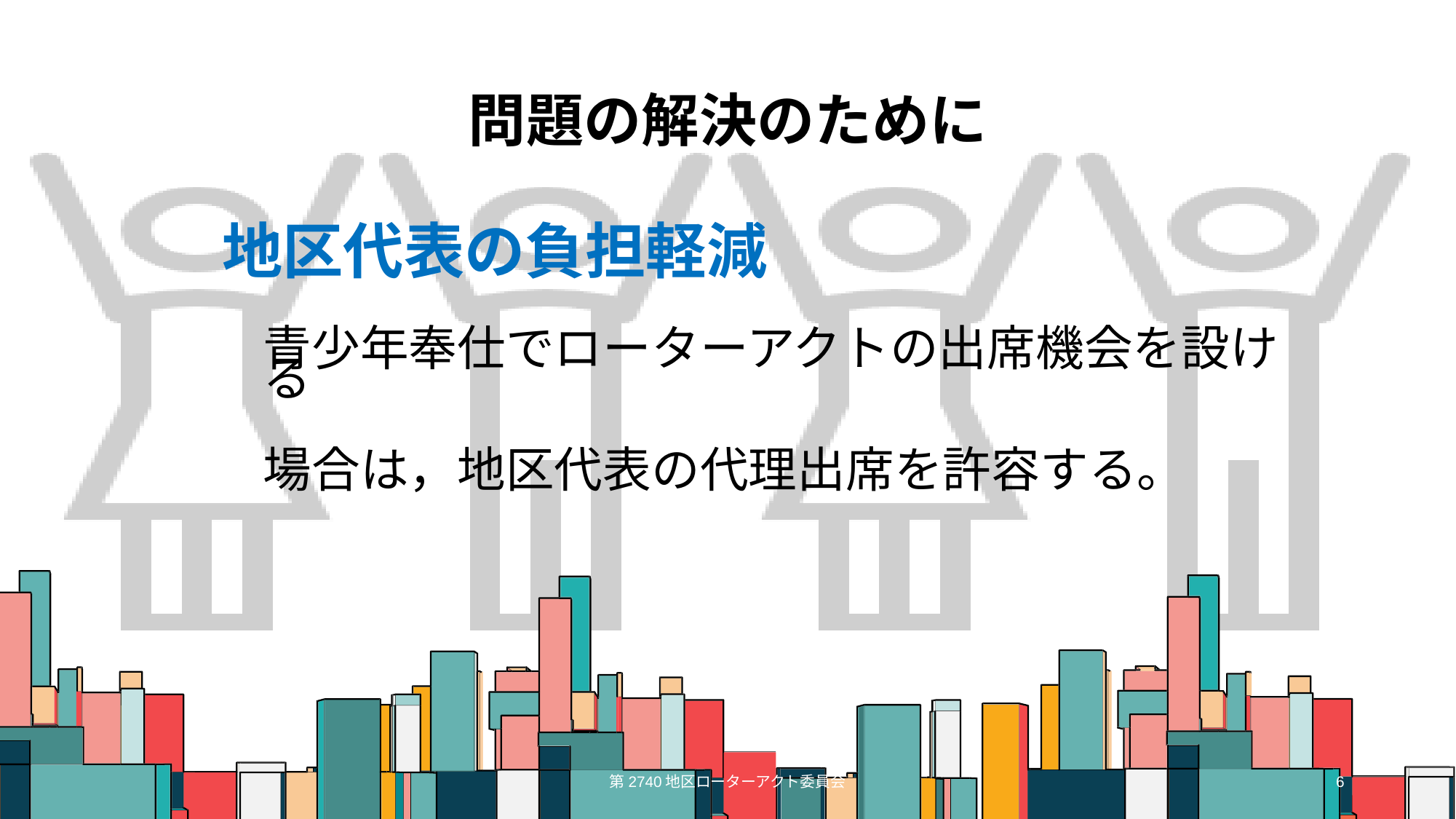

# 問題の解決のために
地区代表の負担軽減
青少年奉仕でローターアクトの出席機会を設ける

場合は，地区代表の代理出席を許容する。

第2740地区ローターアクト委員会
6